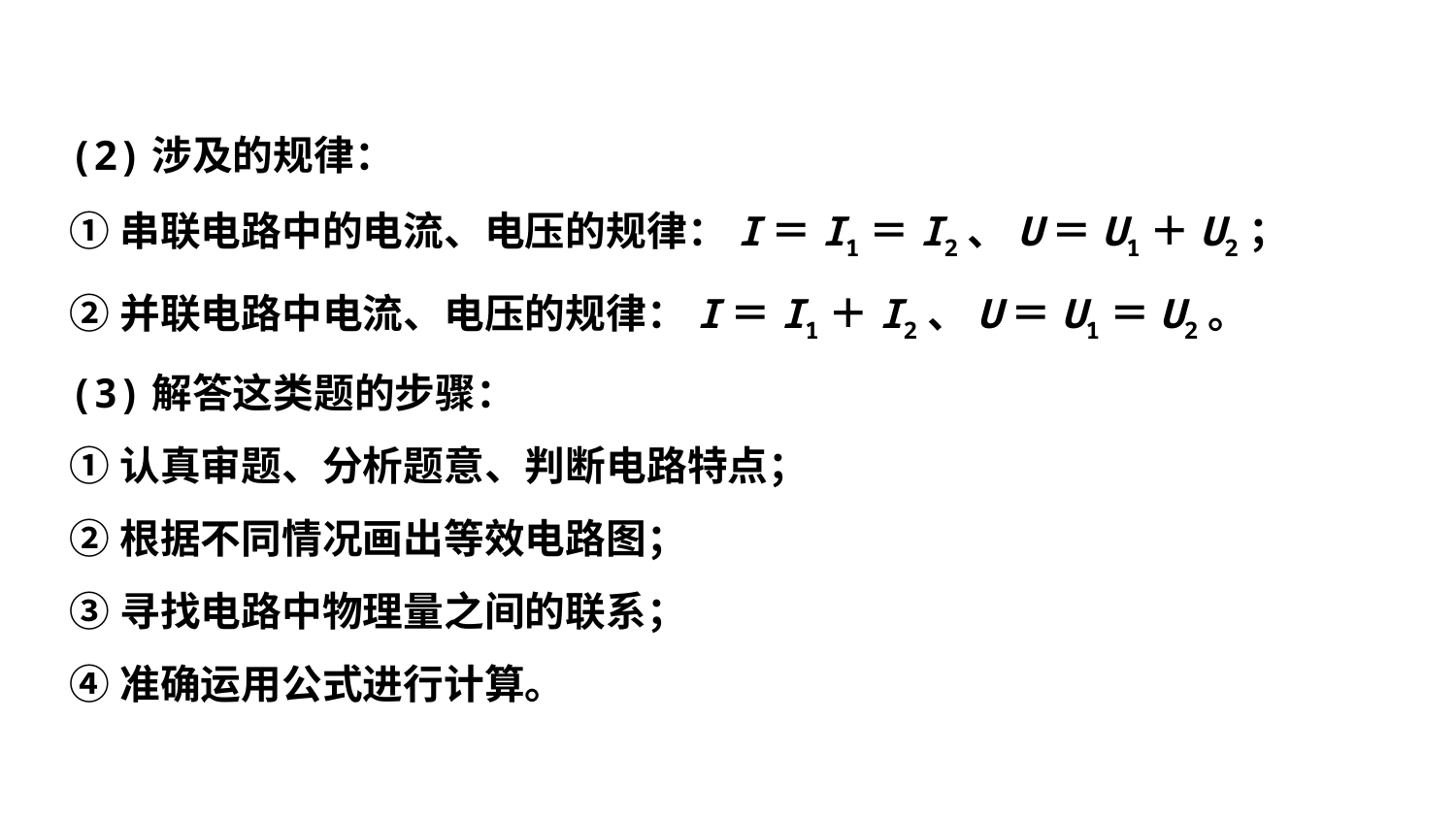

(2)涉及的规律：
①串联电路中的电流、电压的规律：I＝I1＝I2、U＝U1＋U2；
②并联电路中电流、电压的规律：I＝I1＋I2、U＝U1＝U2。
(3)解答这类题的步骤：
①认真审题、分析题意、判断电路特点；
②根据不同情况画出等效电路图；
③寻找电路中物理量之间的联系；
④准确运用公式进行计算。